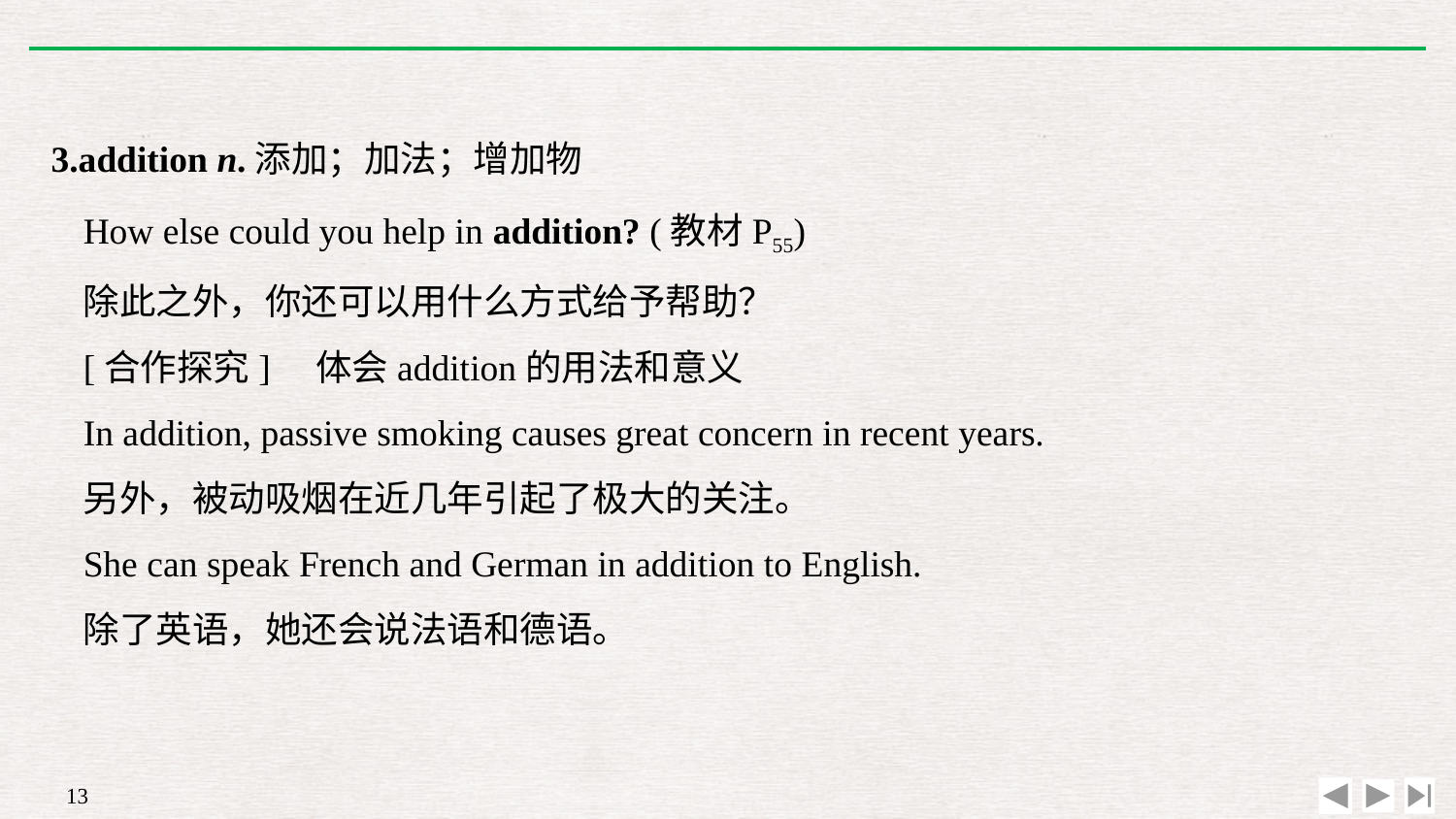

3.addition n.添加；加法；增加物
How else could you help in addition? (教材P55)
除此之外，你还可以用什么方式给予帮助？
[合作探究]　体会addition的用法和意义
In addition, passive smoking causes great concern in recent years.
另外，被动吸烟在近几年引起了极大的关注。
She can speak French and German in addition to English.
除了英语，她还会说法语和德语。